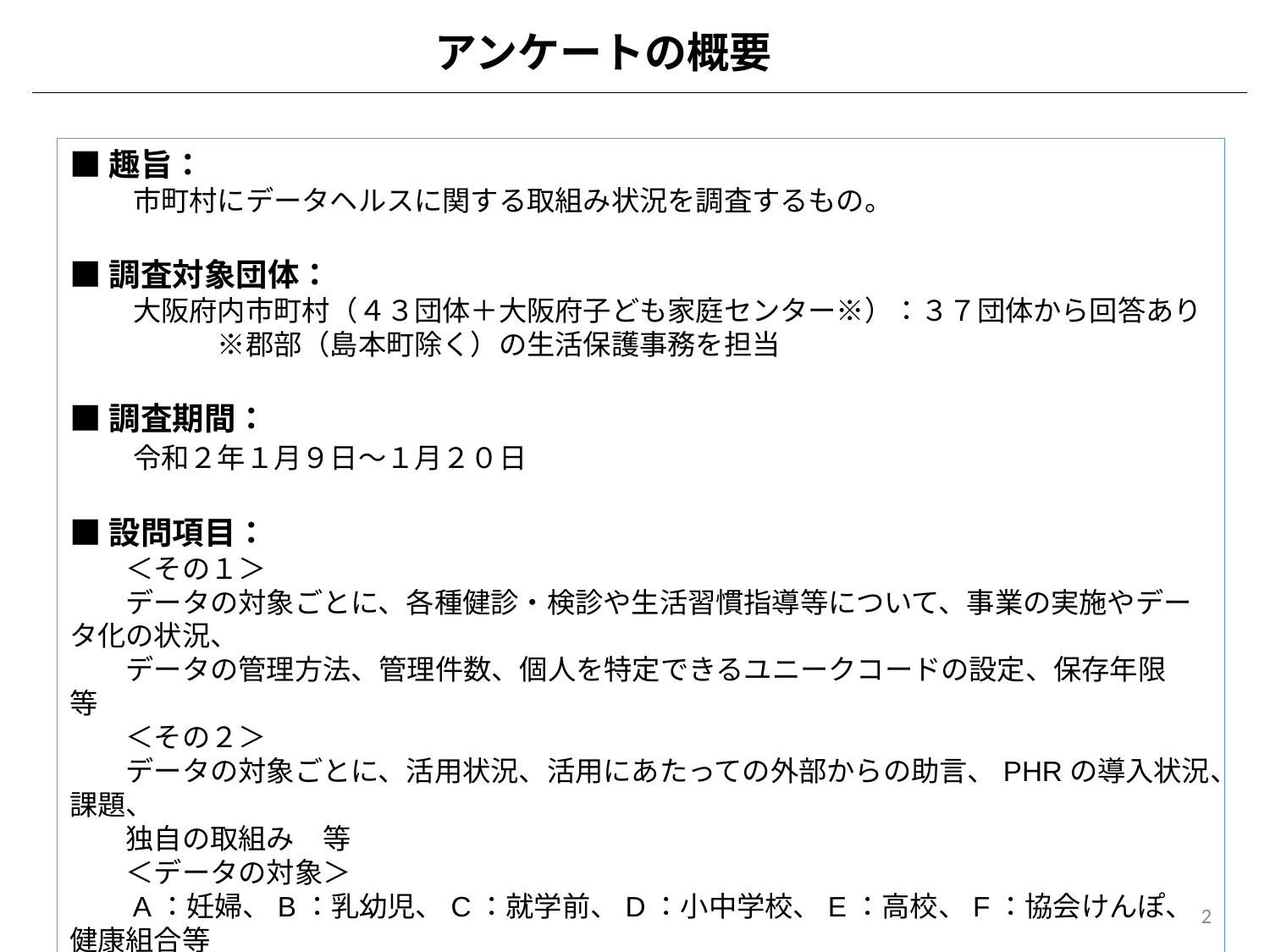

アンケートの概要
■趣旨：
市町村にデータヘルスに関する取組み状況を調査するもの。

■調査対象団体：
大阪府内市町村（４３団体＋大阪府子ども家庭センター※）：３７団体から回答あり
　　　※郡部（島本町除く）の生活保護事務を担当

■調査期間：
　　令和２年１月９日～１月２０日

■設問項目：
　　＜その１＞
　　データの対象ごとに、各種健診・検診や生活習慣指導等について、事業の実施やデータ化の状況、
　　データの管理方法、管理件数、個人を特定できるユニークコードの設定、保存年限　等
　　＜その２＞
　　データの対象ごとに、活用状況、活用にあたっての外部からの助言、PHRの導入状況、課題、
　　独自の取組み　等
　　＜データの対象＞
　　A：妊婦、B：乳幼児、C：就学前、D：小中学校、E：高校、F：協会けんぽ、健康組合等
　　G：国保、H：後期高齢者、I生活保護、J：介護保険

→本日は、回答があった団体かつ一部項目の集計結果を報告
2